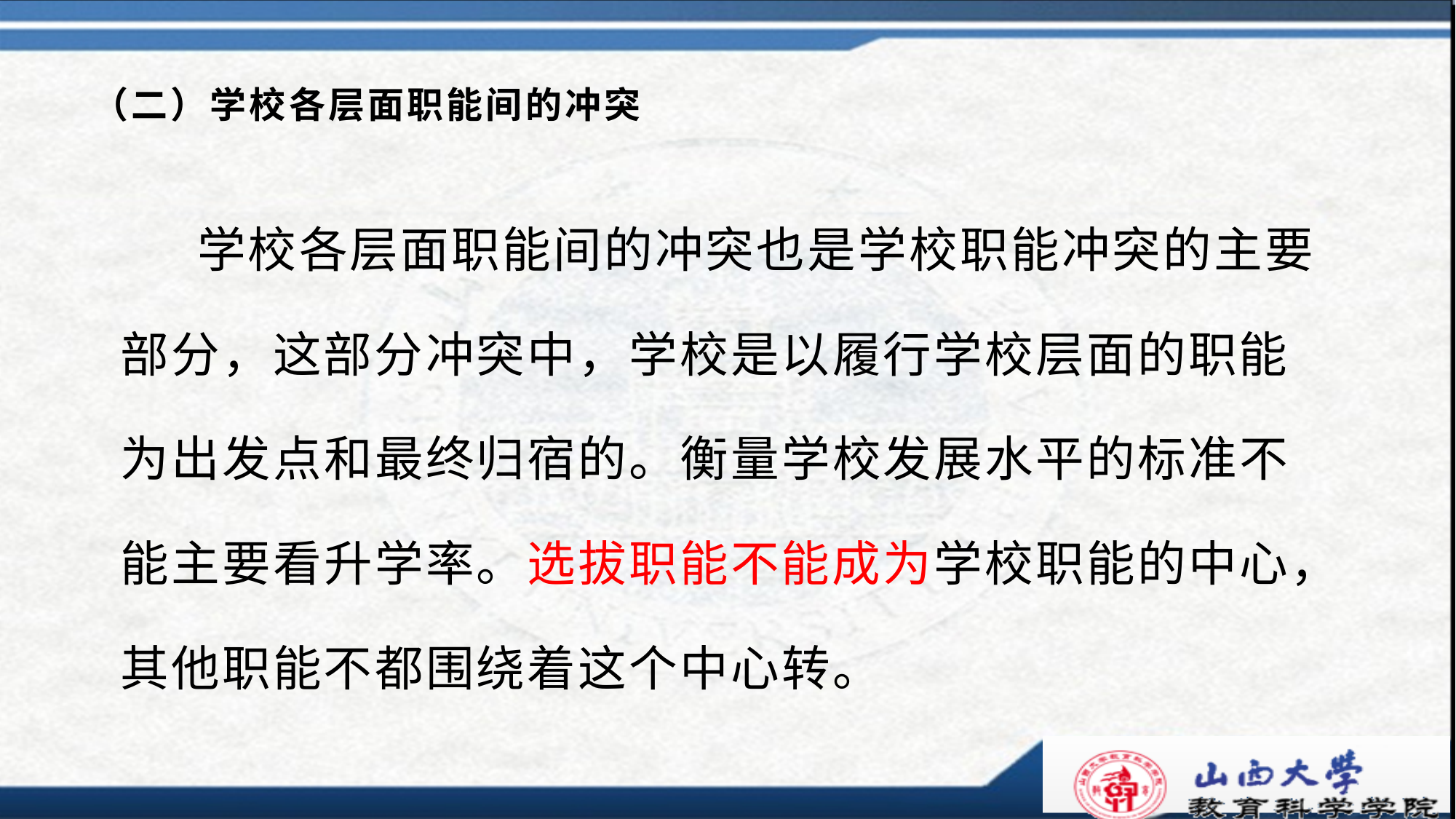

# （二）学校各层面职能间的冲突

   学校各层面职能间的冲突也是学校职能冲突的主要部分，这部分冲突中，学校是以履行学校层面的职能为出发点和最终归宿的。衡量学校发展水平的标准不能主要看升学率。选拔职能不能成为学校职能的中心，其他职能不都围绕着这个中心转。